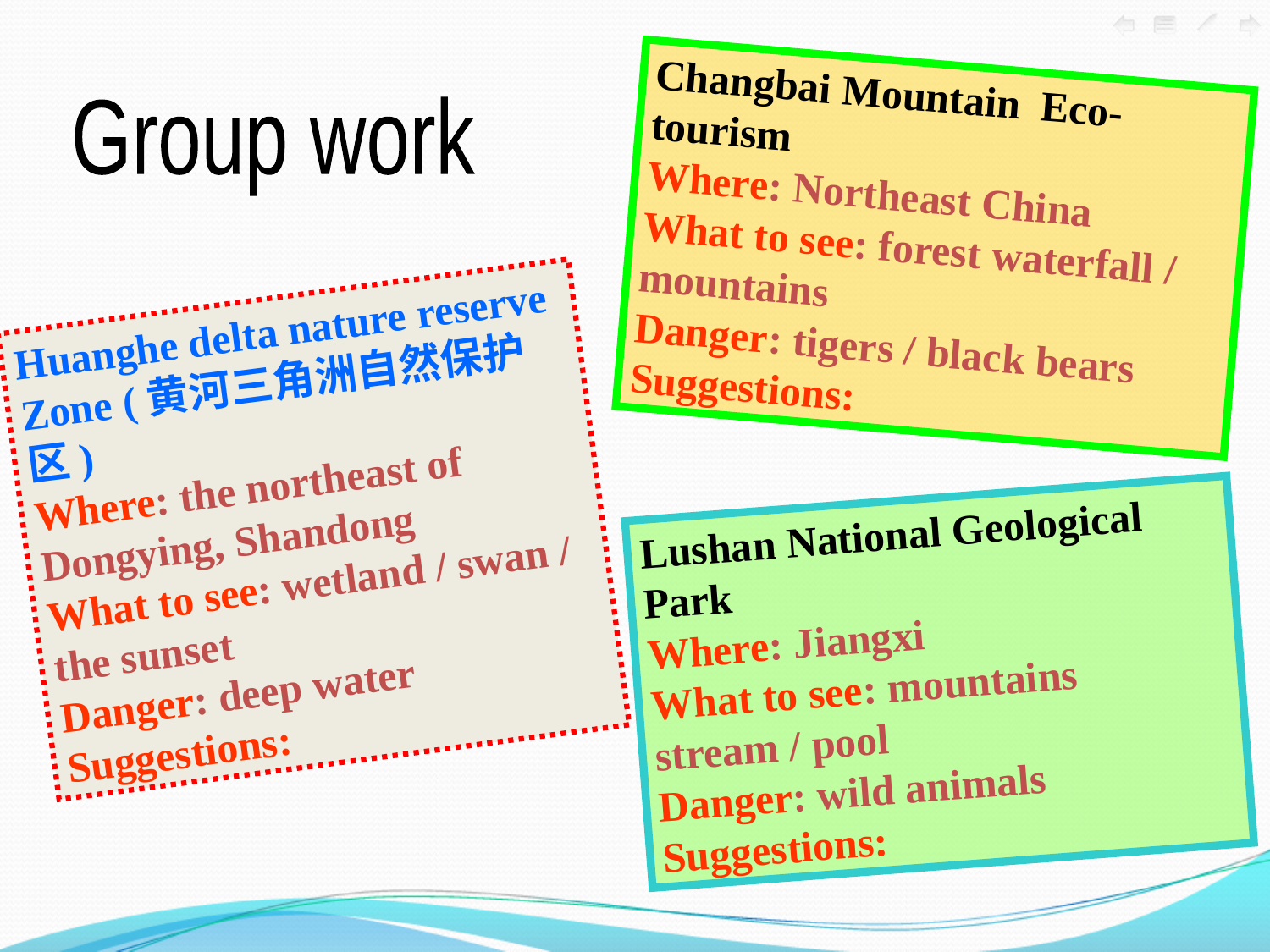

Changbai Mountain  Eco-tourism
Where: Northeast China
What to see: forest waterfall / mountains
Danger: tigers / black bears
Suggestions:
Group work
Huanghe delta nature reserve Zone (黄河三角洲自然保护区)
Where: the northeast of Dongying, Shandong
What to see: wetland / swan / the sunset
Danger: deep water
Suggestions:
Lushan National Geological Park
Where: Jiangxi
What to see: mountains stream / pool
Danger: wild animals
Suggestions: